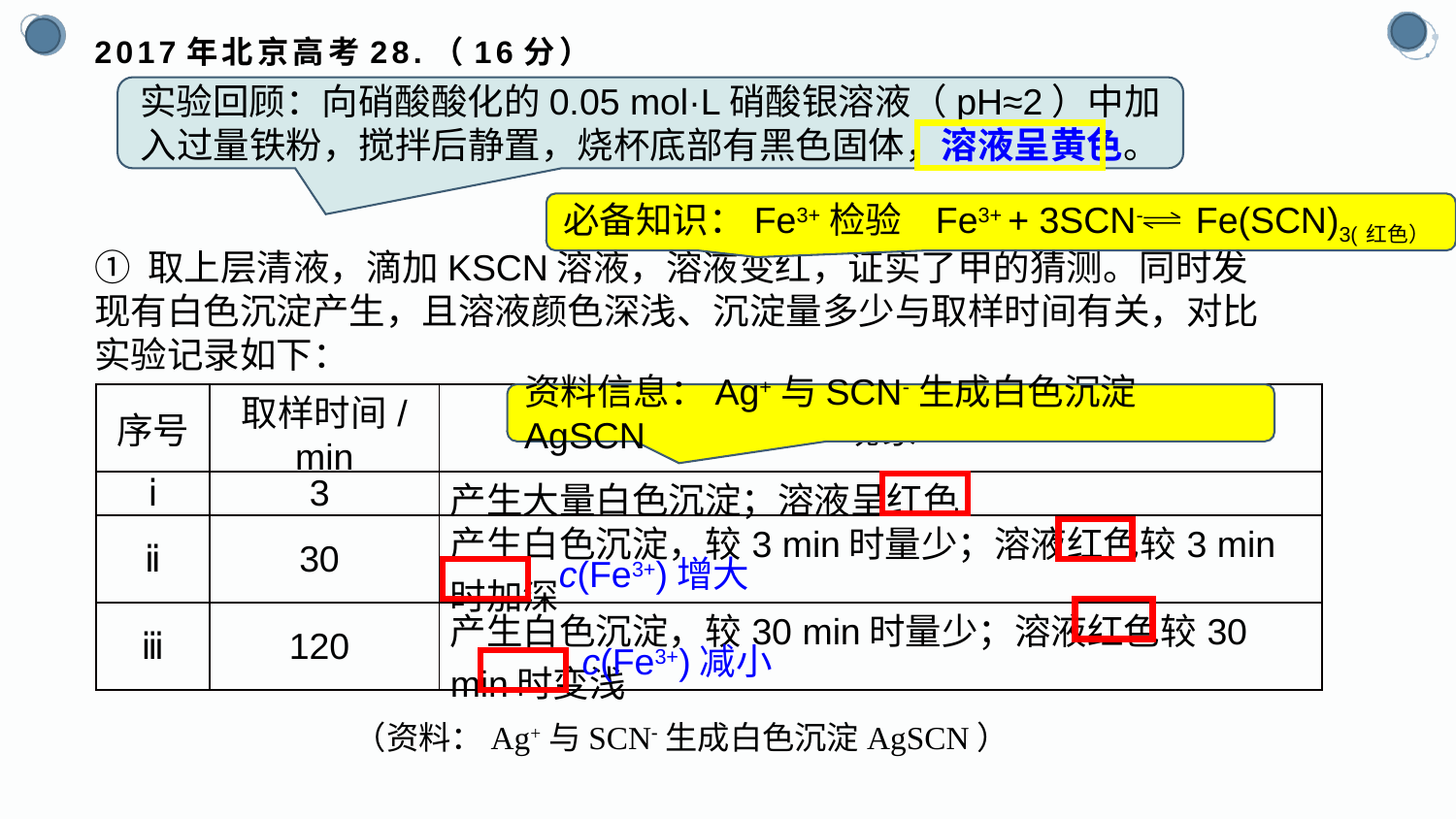

# 2017年北京高考28.（16分）
实验回顾：向硝酸酸化的0.05 mol·L硝酸银溶液（pH≈2）中加入过量铁粉，搅拌后静置，烧杯底部有黑色固体，溶液呈黄色。

① 取上层清液，滴加KSCN溶液，溶液变红，证实了甲的猜测。同时发现有白色沉淀产生，且溶液颜色深浅、沉淀量多少与取样时间有关，对比实验记录如下：
必备知识：Fe3+检验   Fe3+ + 3SCN-         Fe(SCN)3(红色）

| 序号 | 取样时间/ min | 现象 |
| --- | --- | --- |
| ⅰ | 3 | 产生大量白色沉淀；溶液呈红色 |
| ⅱ | 30 | 产生白色沉淀，较3 min时量少；溶液红色较3 min时加深 |
| ⅲ | 120 | 产生白色沉淀，较30 min时量少；溶液红色较30 min时变浅 |
资料信息：Ag+与SCN-生成白色沉淀AgSCN

c(Fe3+)增大

c(Fe3+)减小

（资料：Ag+与SCN−生成白色沉淀AgSCN）